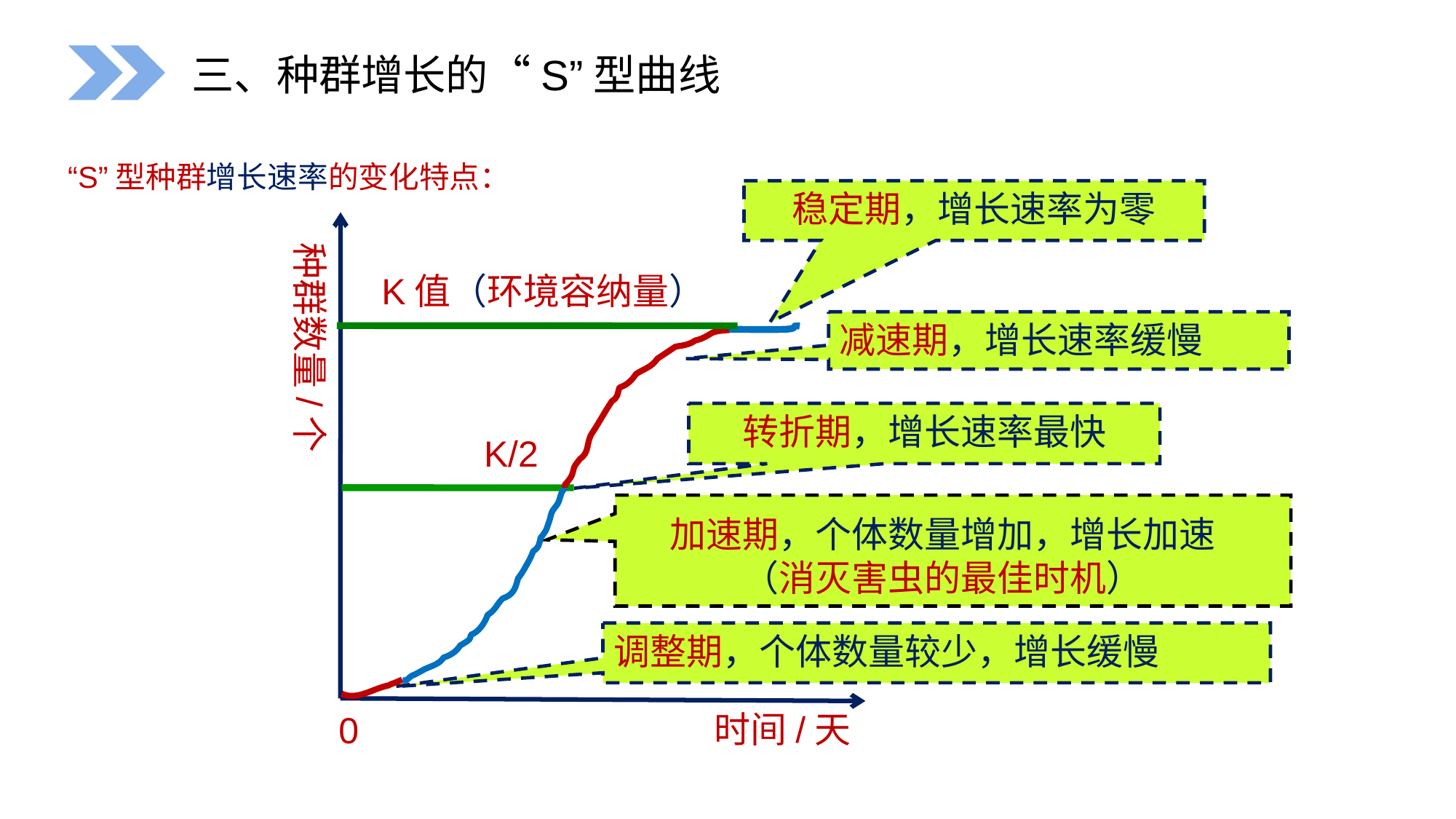

三、种群增长的“S”型曲线
“S”型种群增长速率的变化特点：
稳定期，增长速率为零
种群数量/个
K值（环境容纳量）
减速期，增长速率缓慢

转折期，增长速率最快
K/2

加速期，个体数量增加，增长加速
（消灭害虫的最佳时机）
调整期，个体数量较少，增长缓慢

时间/天
0